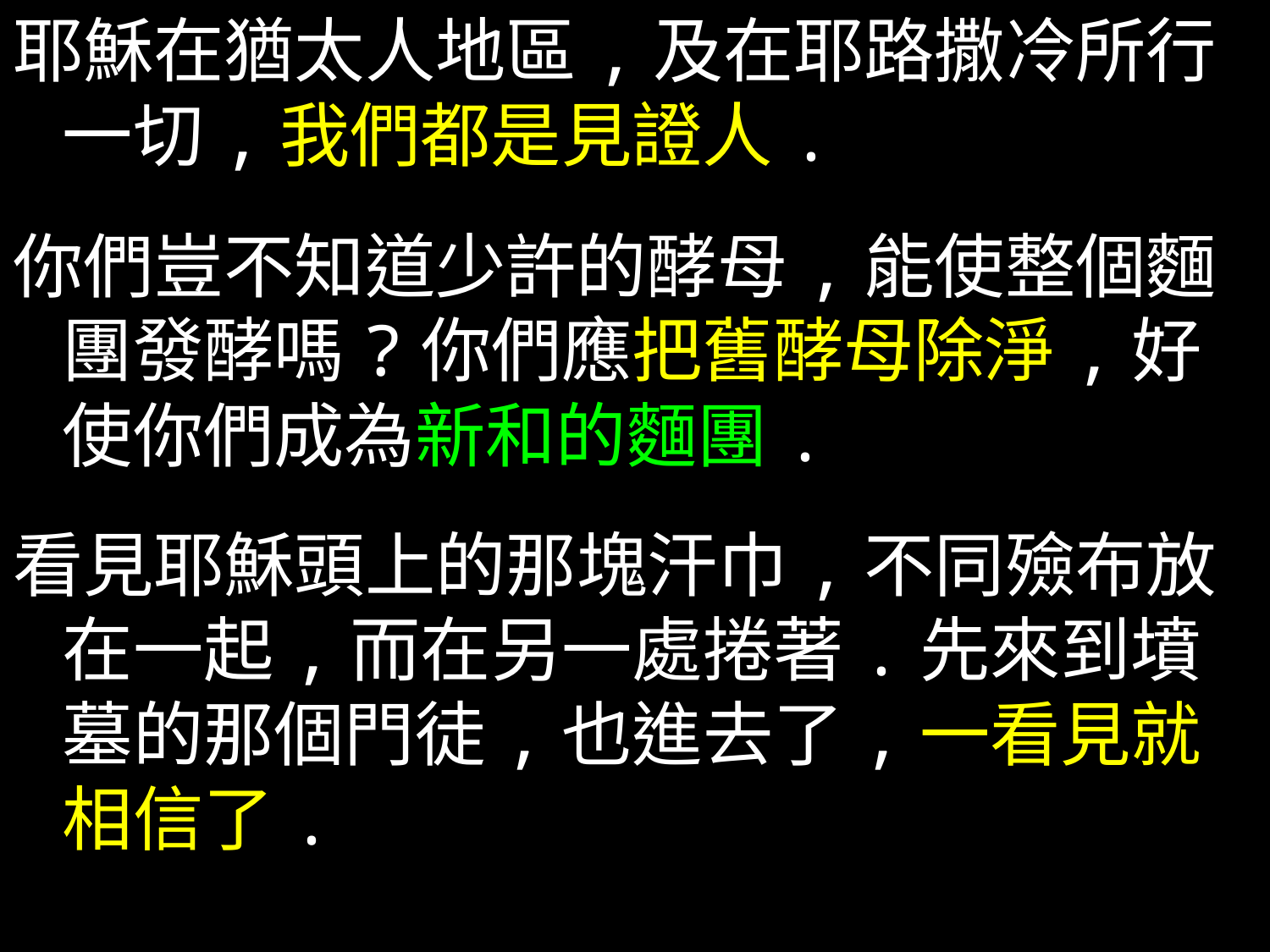

耶穌在猶太人地區,及在耶路撒冷所行一切,我們都是見證人.
你們豈不知道少許的酵母,能使整個麵團發酵嗎?你們應把舊酵母除淨,好使你們成為新和的麵團.
看見耶穌頭上的那塊汗巾,不同殮布放在一起,而在另一處捲著.先來到墳墓的那個門徒,也進去了,一看見就相信了.